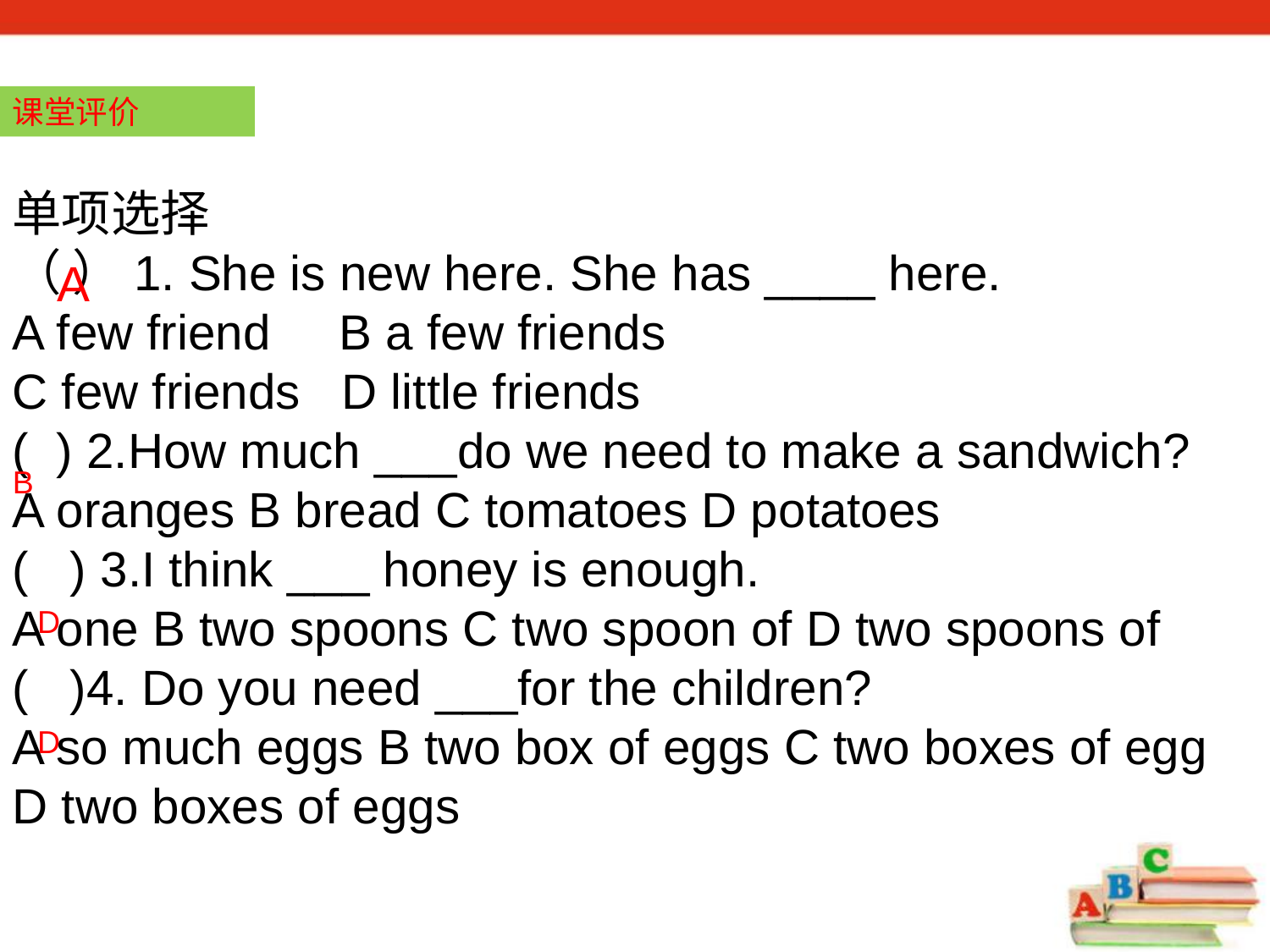

课堂评价
单项选择
（ ）1. She is new here. She has ____ here.
A few friend     B a few friends
C few friends   D little friends
(  ) 2.How much ___do we need to make a sandwich?
A oranges B bread C tomatoes D potatoes
(   ) 3.I think ___ honey is enough.
A one B two spoons C two spoon of D two spoons of
(   )4. Do you need ___for the children?
A so much eggs B two box of eggs C two boxes of egg D two boxes of eggs
A
B
D
D